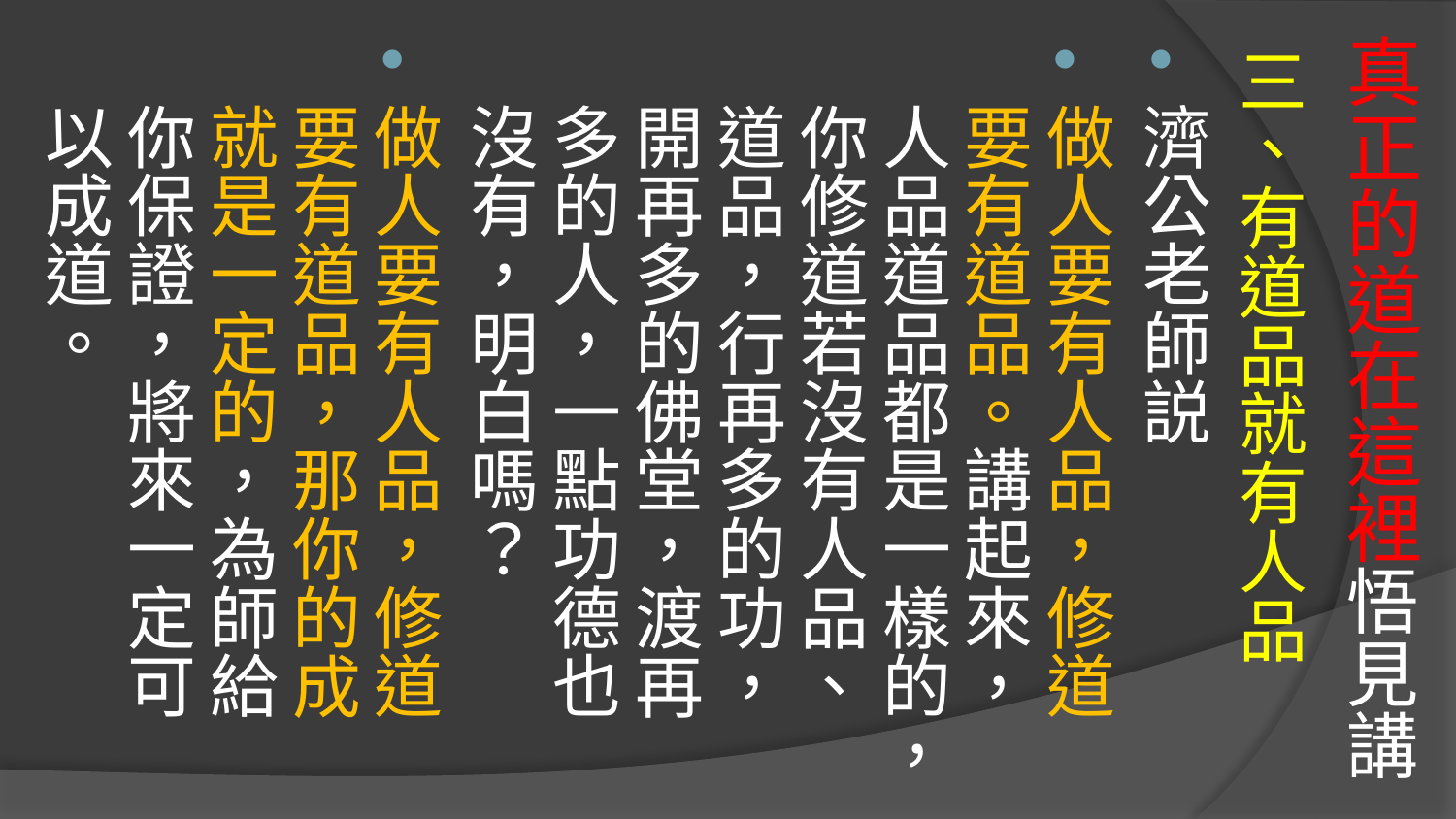

# 真正的道在這裡悟見講
三、有道品就有人品
濟公老師説
做人要有人品，修道要有道品。講起來，人品道品都是一樣的，你修道若沒有人品、道品，行再多的功，開再多的佛堂，渡再多的人，一點功德也沒有，明白嗎？
做人要有人品，修道要有道品，那你的成就是一定的，為師給你保證，將來一定可以成道。